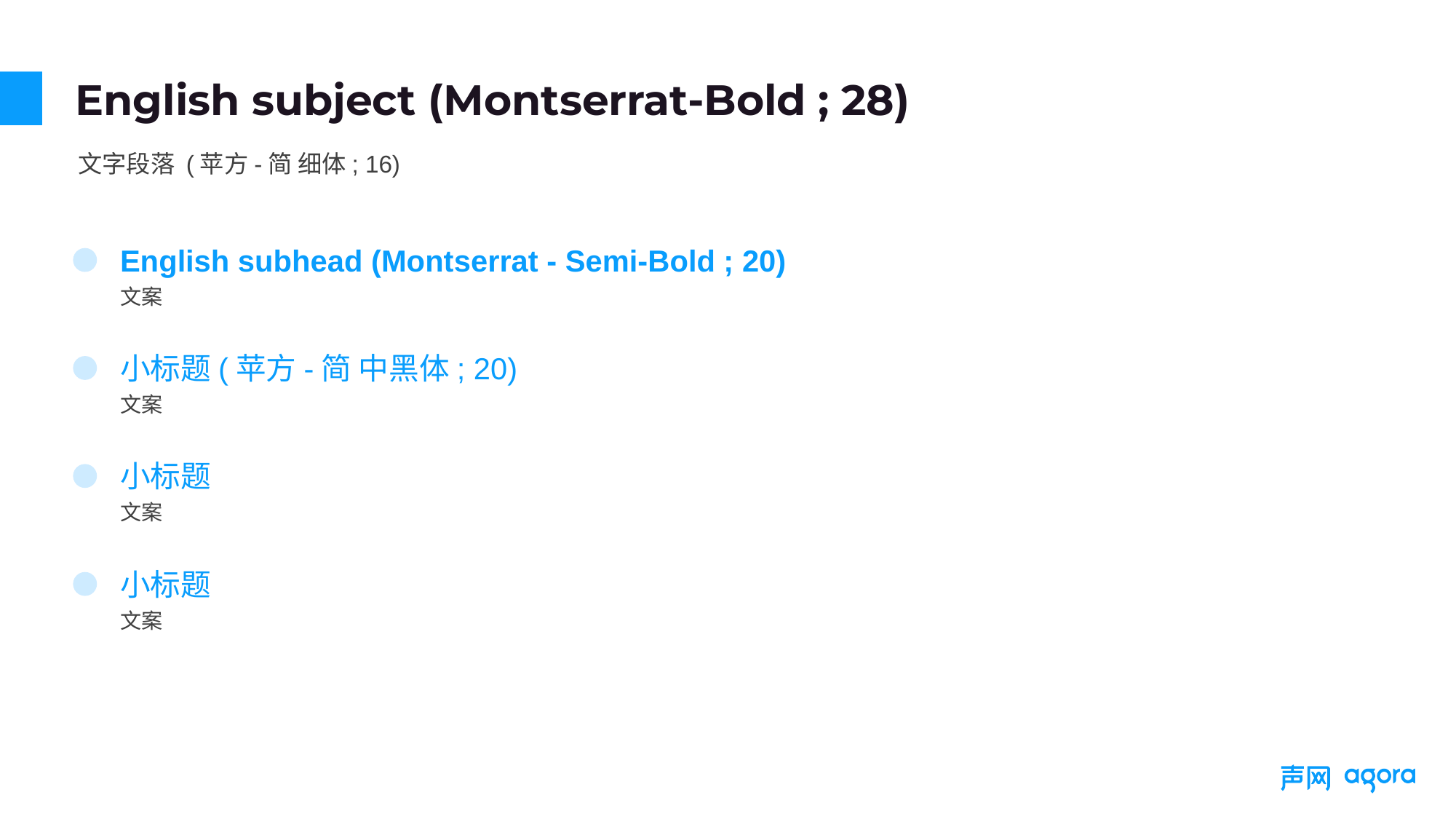

English subject (Montserrat-Bold ; 28)

文字段落 (苹方-简 细体; 16)
English subhead (Montserrat - Semi-Bold ; 20)

文案
小标题(苹方-简 中黑体; 20)

文案
小标题

文案
小标题

文案